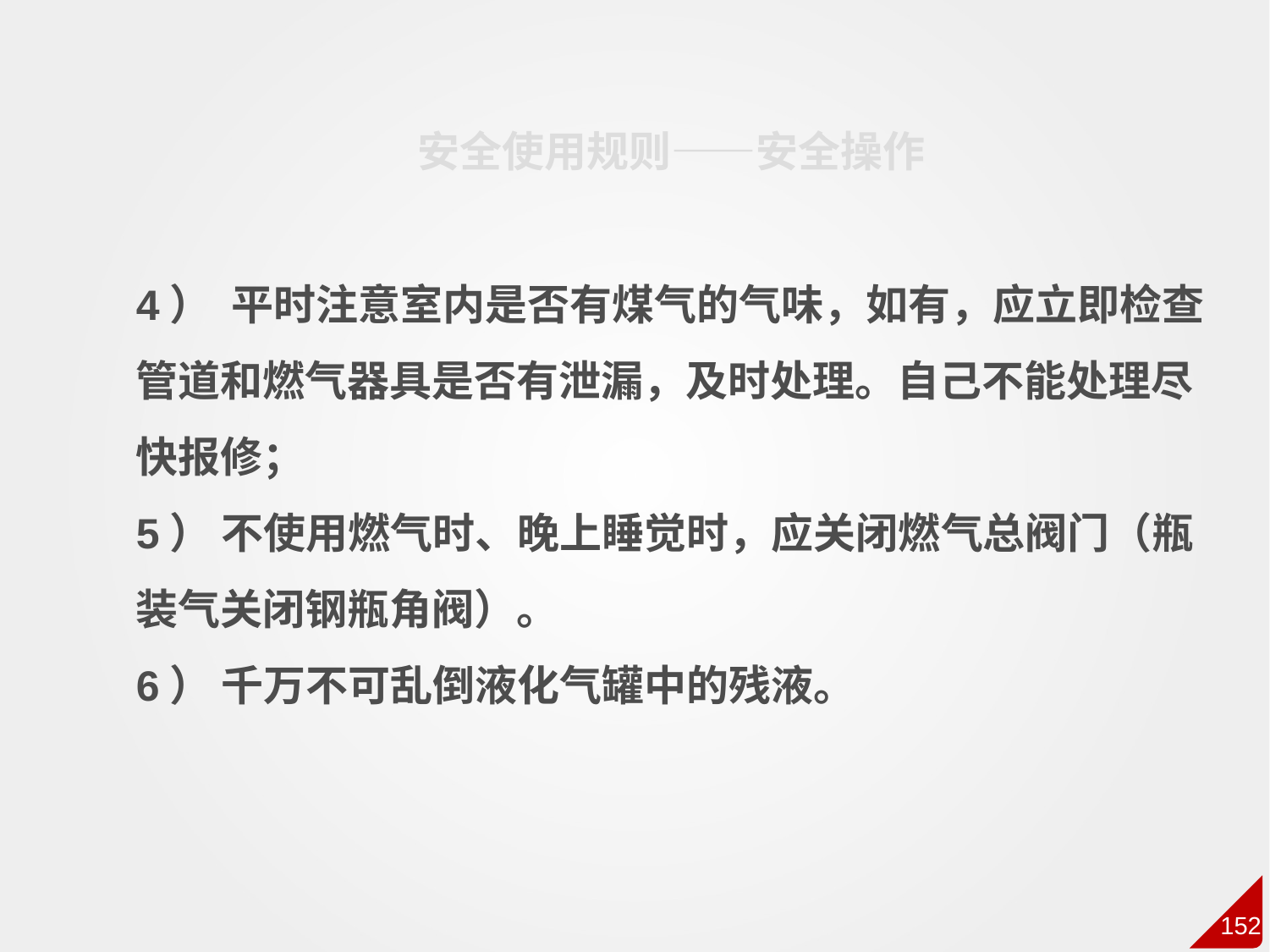

安全使用规则——安全操作

4）  平时注意室内是否有煤气的气味，如有，应立即检查管道和燃气器具是否有泄漏，及时处理。自己不能处理尽快报修；
5） 不使用燃气时、晚上睡觉时，应关闭燃气总阀门（瓶装气关闭钢瓶角阀）。
6） 千万不可乱倒液化气罐中的残液。